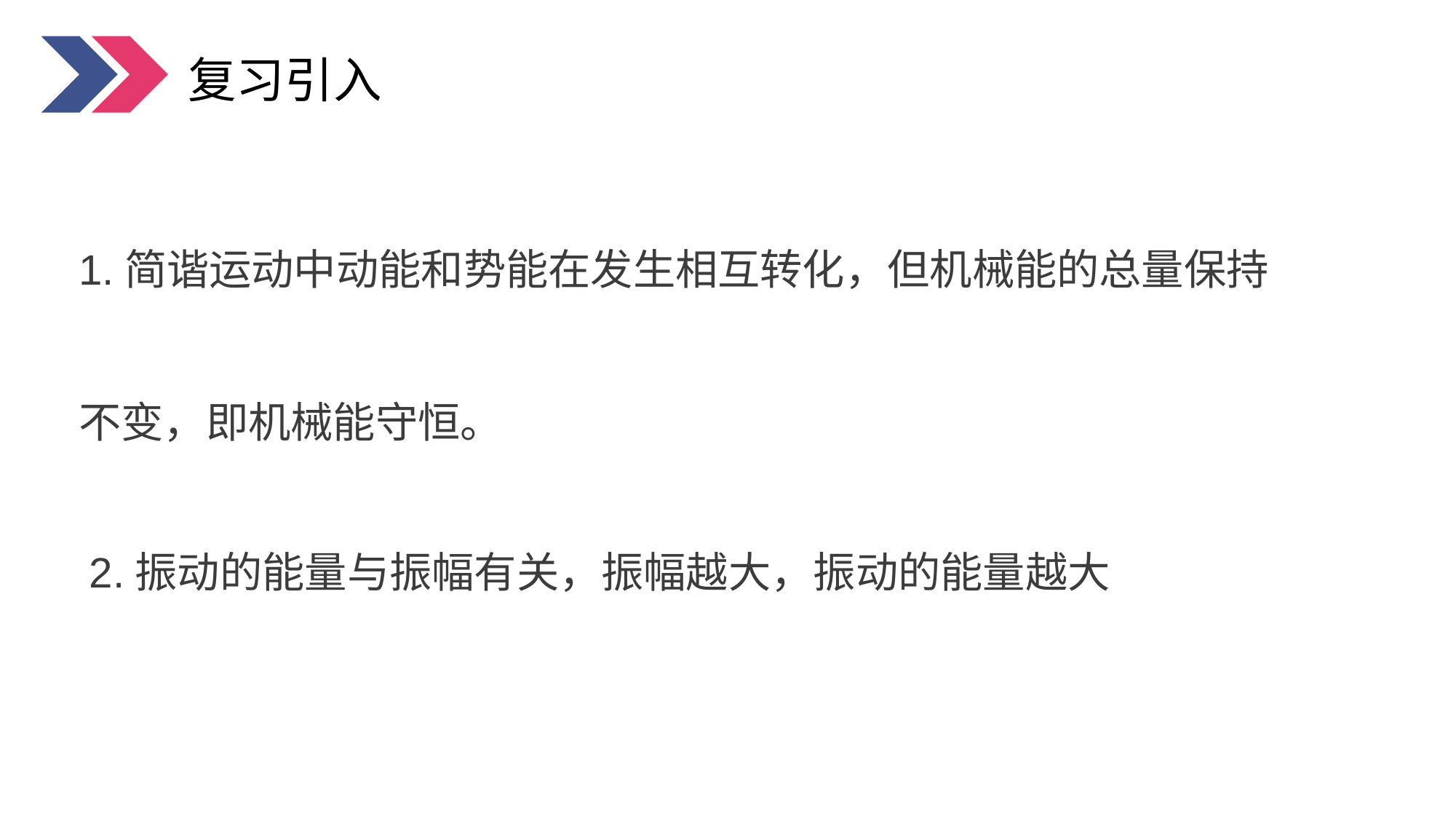

复习引入
1.简谐运动中动能和势能在发生相互转化，但机械能的总量保持不变，即机械能守恒。
2.振动的能量与振幅有关，振幅越大，振动的能量越大